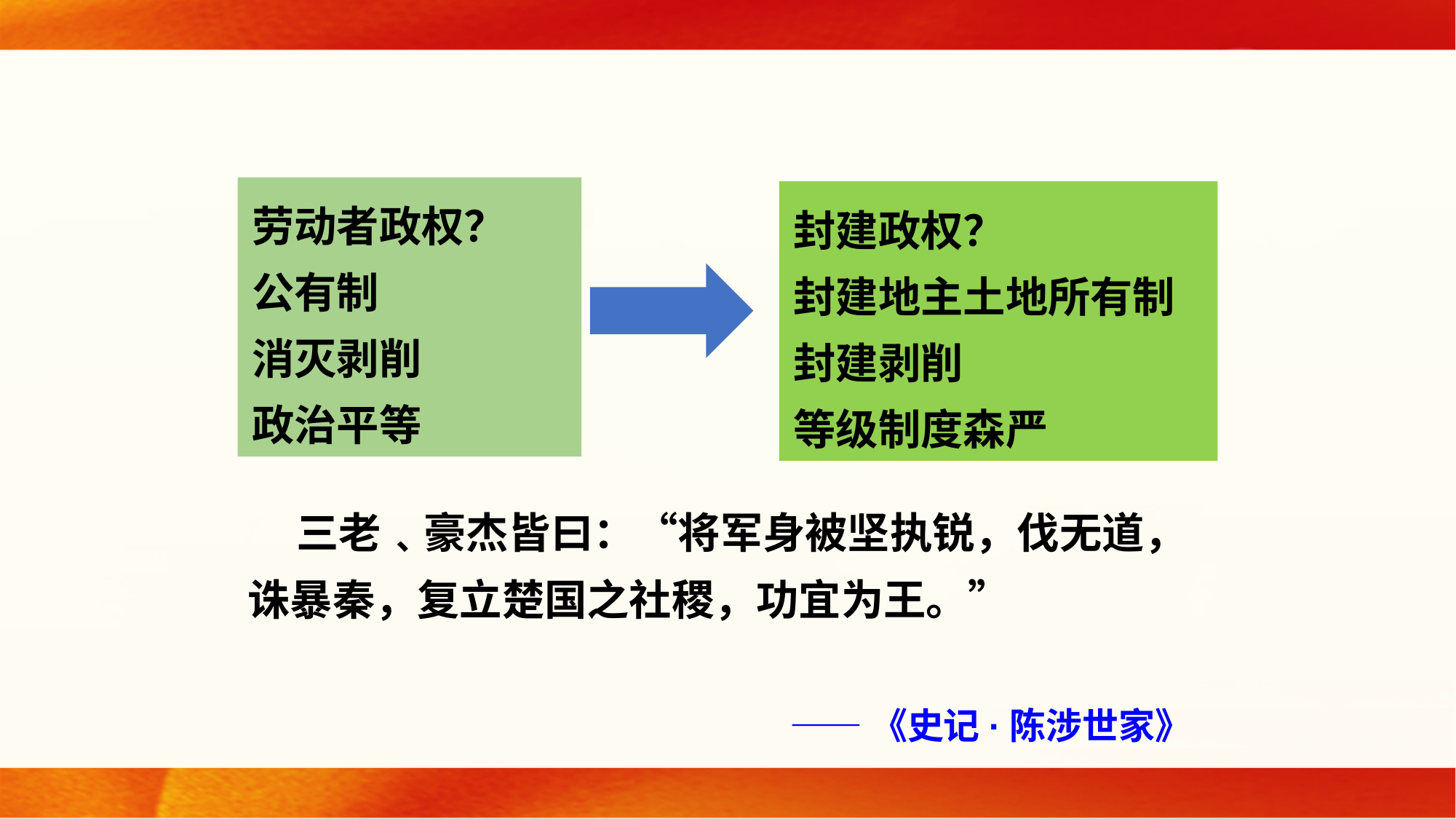

劳动者政权？
公有制
消灭剥削
政治平等
封建政权？
封建地主土地所有制
封建剥削
等级制度森严

    三老﹑豪杰皆曰：“将军身被坚执锐，伐无道，诛暴秦，复立楚国之社稷，功宜为王。”

——《史记·陈涉世家》